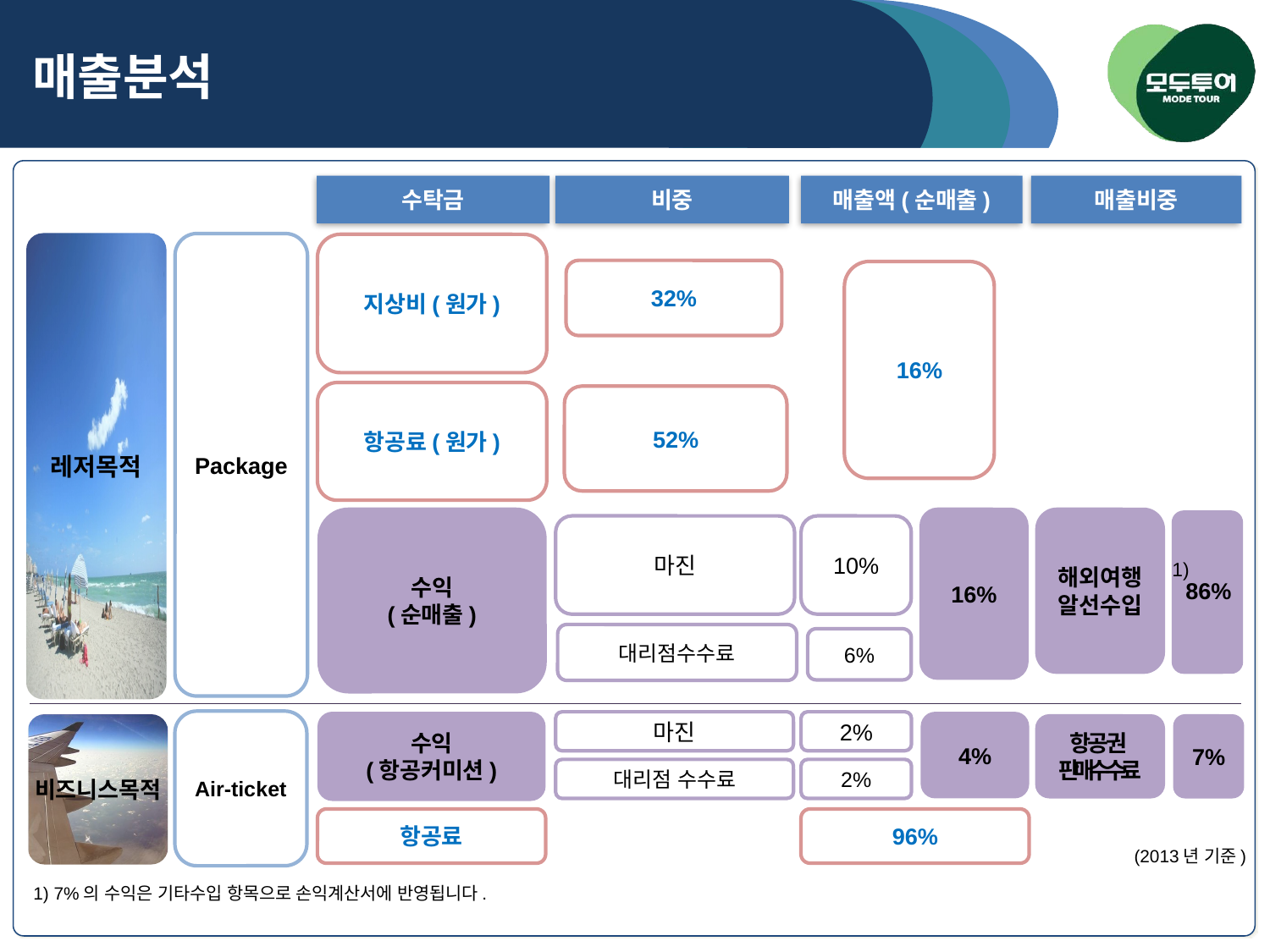

매출분석
수탁금
비중
매출액(순매출)
매출비중
레저목적
Package
지상비(원가)
32%
16%
항공료(원가)
52%
16%
수익
(순매출)
해외여행
알선수입

마진
10%
1)
86%
대리점수수료
6%
Air-ticket
수익
(항공커미션)
마진
2%
4%
비즈니스목적
항공권
판매수수료
7%
대리점 수수료
2%
항공료
96%
(2013년 기준)
1) 7%의 수익은 기타수입 항목으로 손익계산서에 반영됩니다.